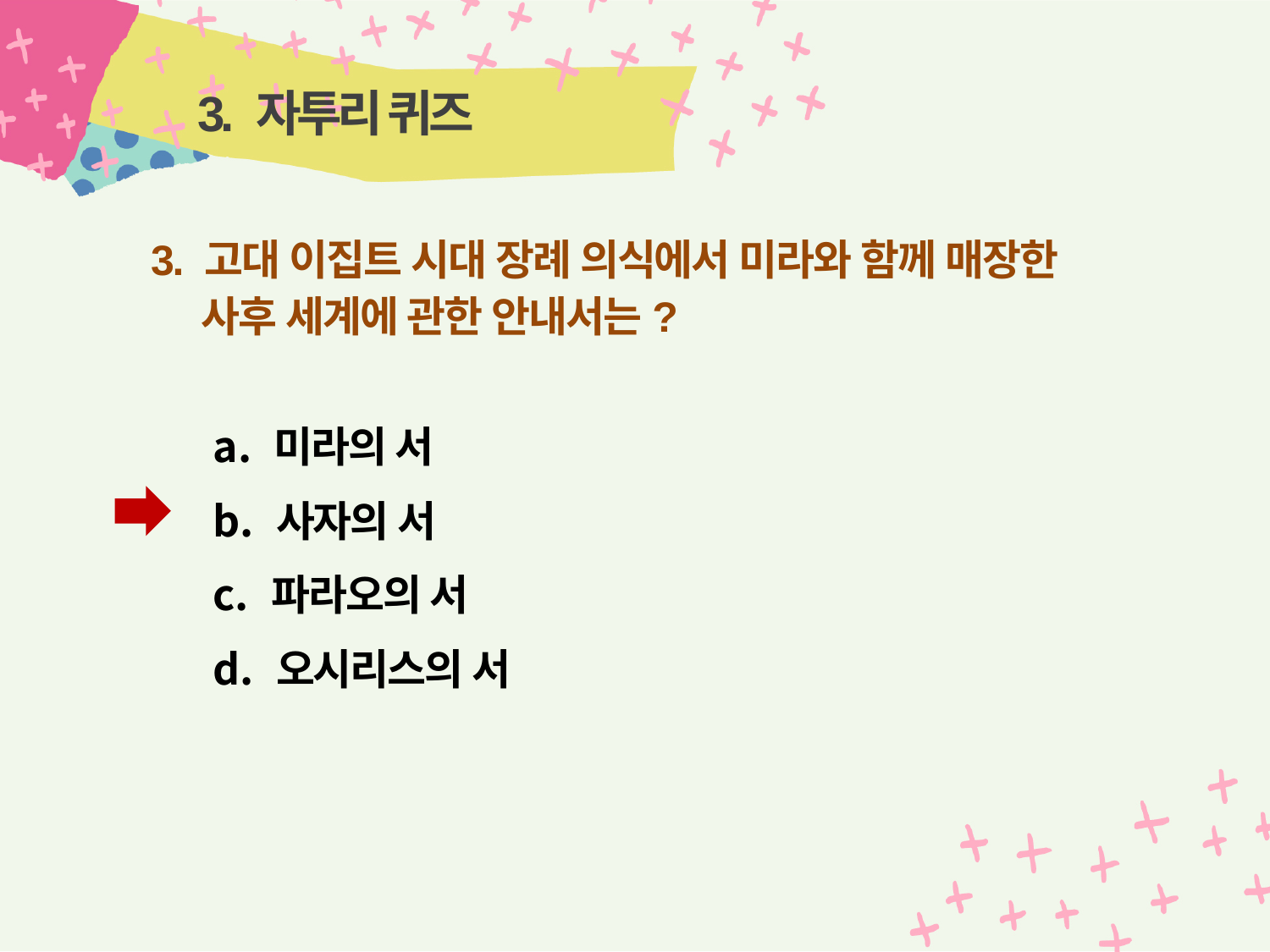

# 3. 자투리 퀴즈
3. 고대 이집트 시대 장례 의식에서 미라와 함께 매장한 사후 세계에 관한 안내서는?

 미라의 서
 사자의 서
 파라오의 서
 오시리스의 서